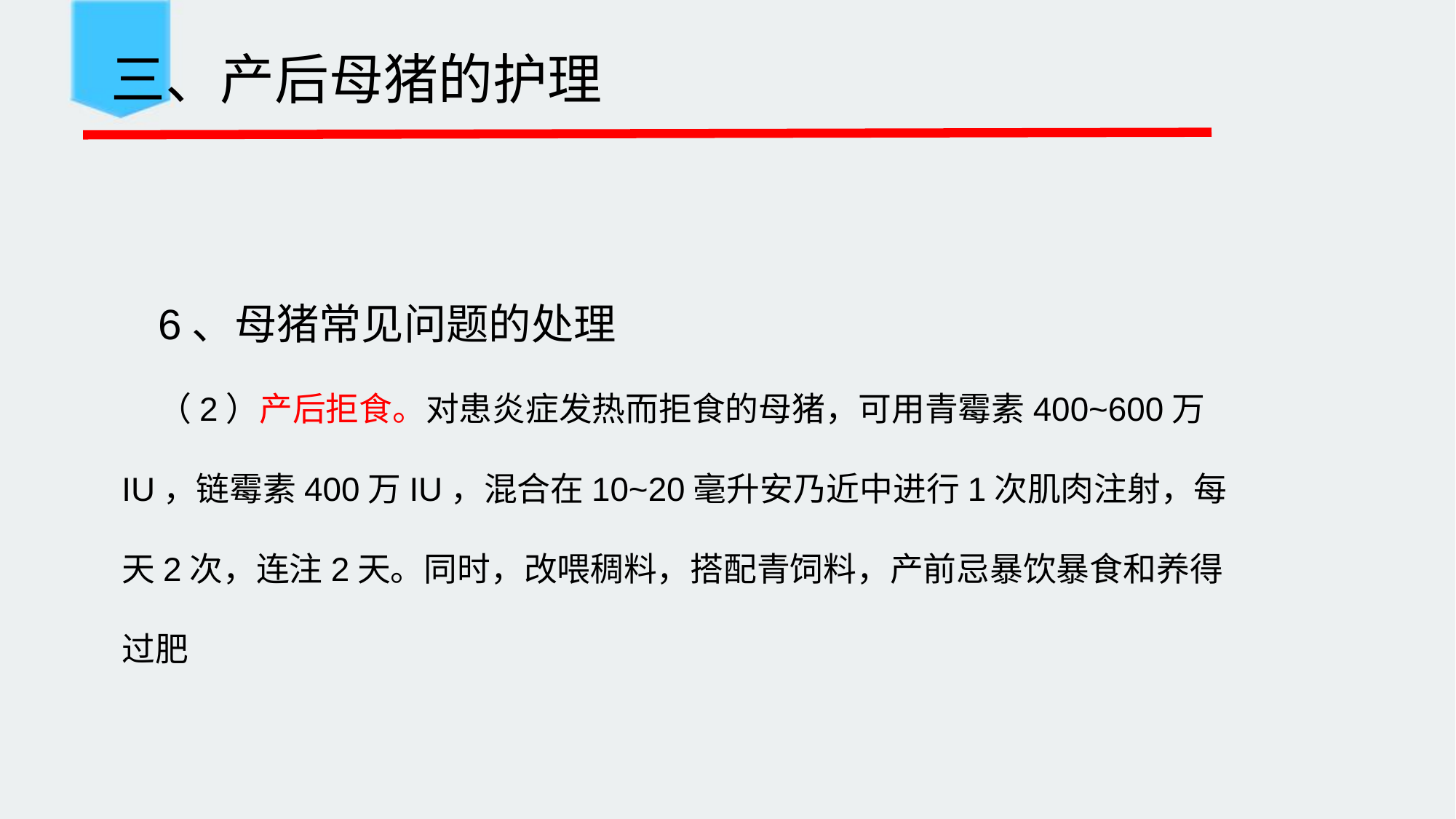

三、产后母猪的护理
6、母猪常见问题的处理
（2）产后拒食。对患炎症发热而拒食的母猪，可用青霉素400~600万IU，链霉素400万IU，混合在10~20毫升安乃近中进行1次肌肉注射，每天2次，连注2天。同时，改喂稠料，搭配青饲料，产前忌暴饮暴食和养得过肥